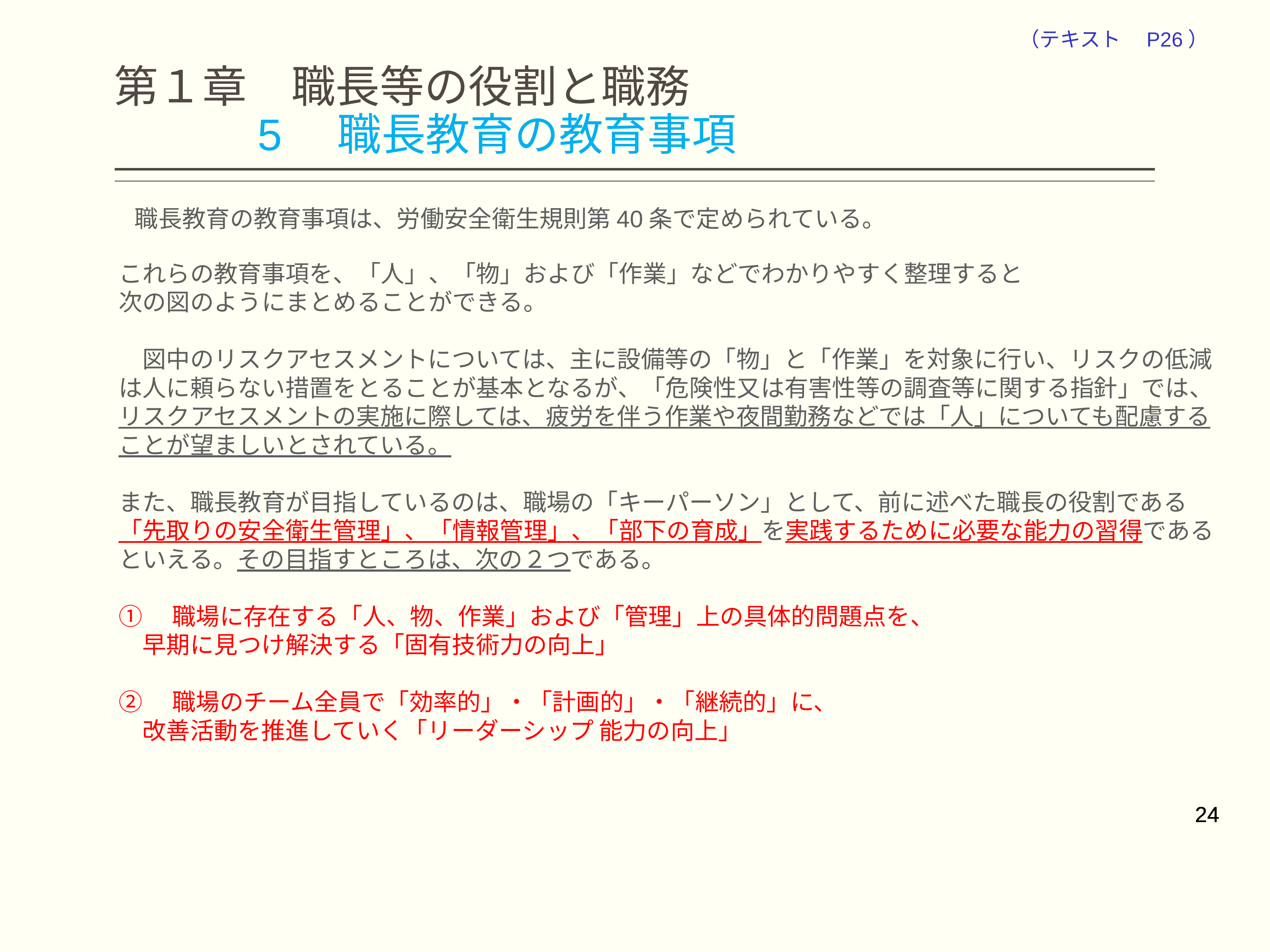

（テキスト　P26）
# 第１章　職長等の役割と職務 　　　5　職長教育の教育事項
　職長教育の教育事項は、労働安全衛生規則第40条で定められている。

これらの教育事項を、「人」、「物」および「作業」などでわかりやすく整理すると
次の図のようにまとめることができる。

　図中のリスクアセスメントについては、主に設備等の「物」と「作業」を対象に行い、リスクの低減は人に頼らない措置をとることが基本となるが、「危険性又は有害性等の調査等に関する指針」では、リスクアセスメントの実施に際しては、疲労を伴う作業や夜間勤務などでは「人」についても配慮することが望ましいとされている。

また、職長教育が目指しているのは、職場の「キーパーソン」として、前に述べた職長の役割である
「先取りの安全衛生管理」、「情報管理」、「部下の育成」を実践するために必要な能力の習得であるといえる。その目指すところは、次の２つである。

①　職場に存在する「人、物、作業」および「管理」上の具体的問題点を、
　早期に見つけ解決する「固有技術力の向上」

②　職場のチーム全員で「効率的」・「計画的」・「継続的」に、
　改善活動を推進していく「リーダーシップ 能力の向上」
24
24
24